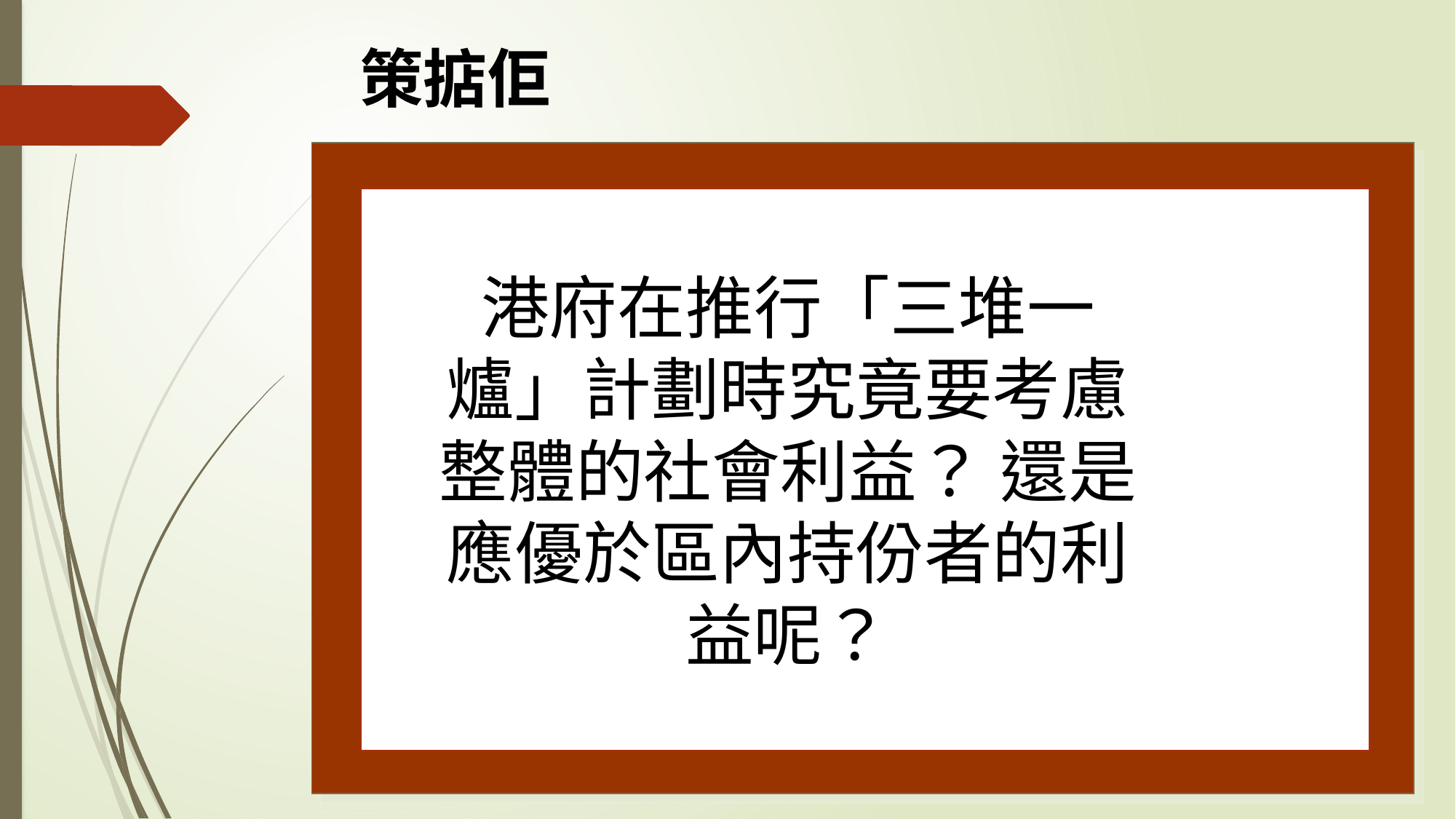

策掂佢

港府在推行「三堆一爐」計劃時究竟要考慮整體的社會利益？ 還是應優於區內持份者的利益呢？